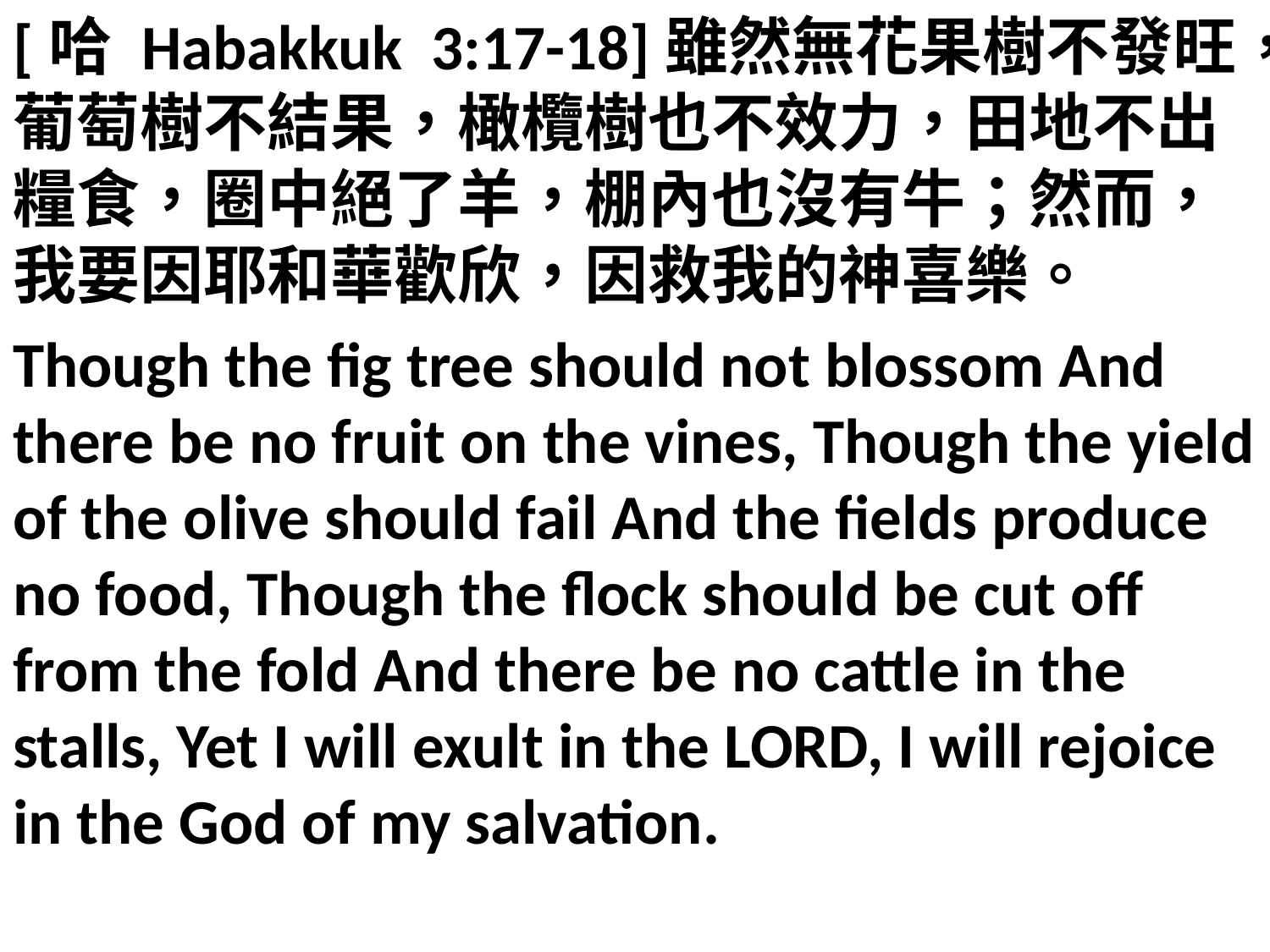

[哈 Habakkuk  3:17-18]雖然無花果樹不發旺，葡萄樹不結果，橄欖樹也不效力，田地不出糧食，圈中絕了羊，棚內也沒有牛；然而，我要因耶和華歡欣，因救我的神喜樂。
Though the fig tree should not blossom And there be no fruit on the vines, Though the yield of the olive should fail And the fields produce no food, Though the flock should be cut off from the fold And there be no cattle in the stalls, Yet I will exult in the LORD, I will rejoice in the God of my salvation.